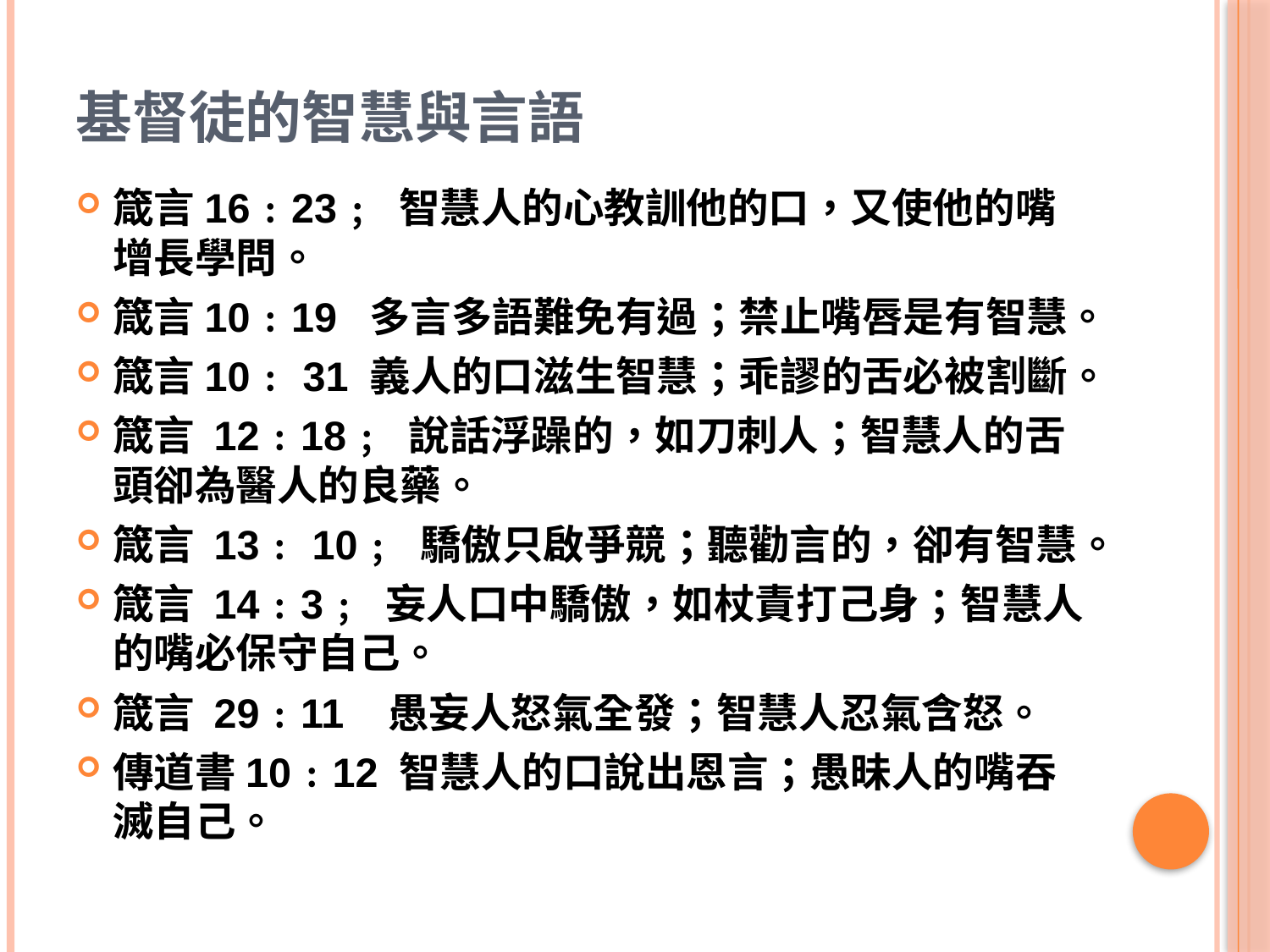

# 基督徒的智慧與言語
箴言16﹕23﹔ 智慧人的心教訓他的口，又使他的嘴增長學問。
箴言10﹕19  多言多語難免有過；禁止嘴唇是有智慧。
箴言10﹕ 31 義人的口滋生智慧；乖謬的舌必被割斷。
箴言 12﹕18﹔ 說話浮躁的，如刀刺人；智慧人的舌頭卻為醫人的良藥。
箴言 13﹕ 10﹔ 驕傲只啟爭競；聽勸言的，卻有智慧。
箴言 14﹕3﹔ 妄人口中驕傲，如杖責打己身；智慧人的嘴必保守自己。
箴言 29﹕11   愚妄人怒氣全發；智慧人忍氣含怒。
傳道書10﹕12 智慧人的口說出恩言；愚昧人的嘴吞滅自己。